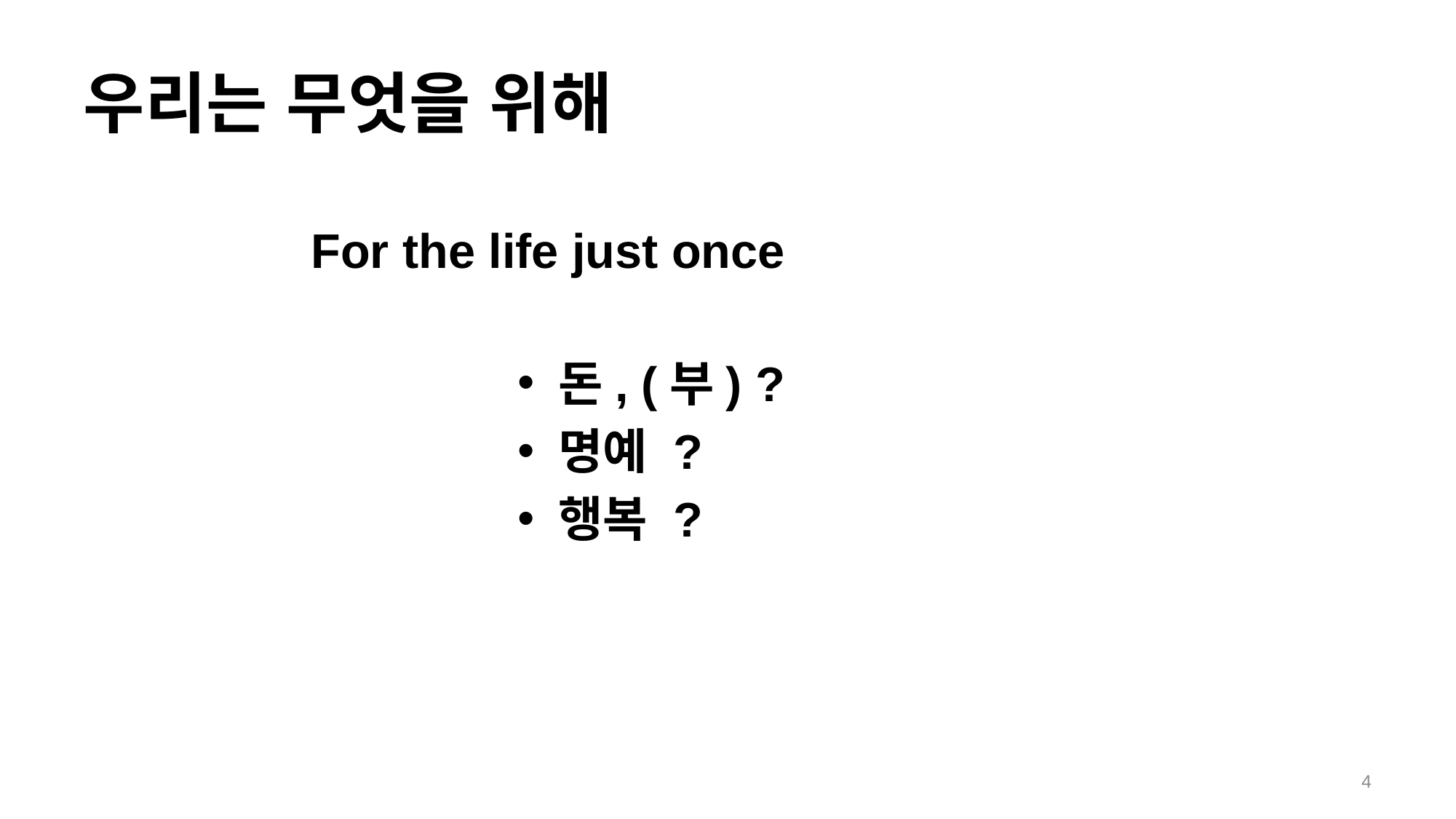

# 우리는 무엇을 위해
For the life just once

돈, (부) ?
명예 ?
행복 ?

4